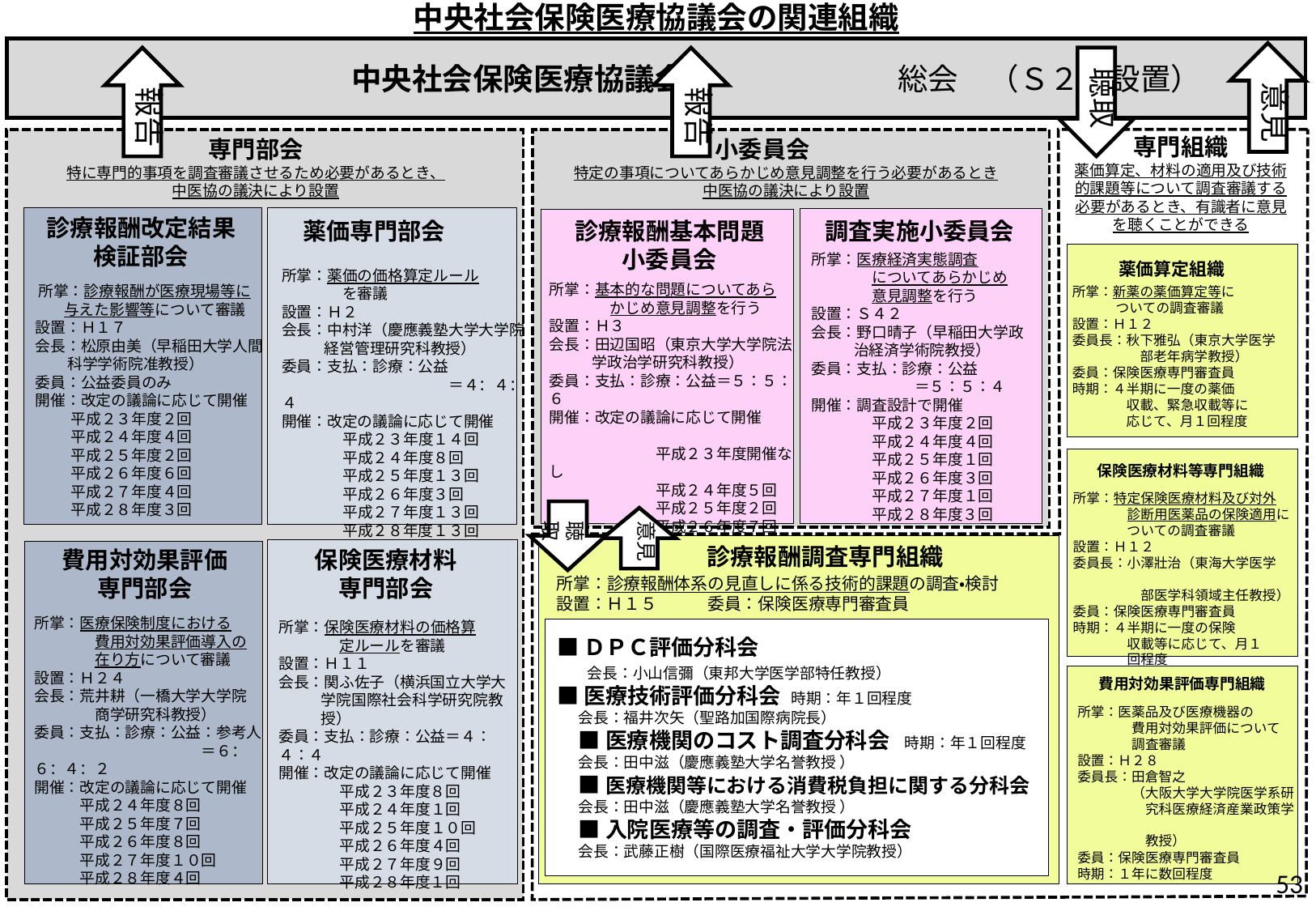

中央社会保険医療協議会の関連組織
　　　　　　　　　　　中央社会保険医療協議会　　　　　　　総会　（Ｓ２５設置）

意見

報告

報告

聴取
専門組織
薬価算定、材料の適用及び技術的課題等について調査審議する必要があるとき、有識者に意見を聴くことができる

専門部会
特に専門的事項を調査審議させるため必要があるとき、
中医協の議決により設置
小委員会
特定の事項についてあらかじめ意見調整を行う必要があるとき
中医協の議決により設置

診療報酬改定結果
検証部会

薬価専門部会
調査実施小委員会
診療報酬基本問題
小委員会

所掌：医療経済実態調査
　　　　についてあらかじめ
　　　　意見調整を行う
設置：Ｓ４２
会長：野口晴子（早稲田大学政治経済学術院教授）
委員：支払：診療：公益　　　　　　　＝５：５：４
開催：調査設計で開催
　　　　平成２３年度２回
　　　　平成２４年度４回
　　　　平成２５年度１回
　　　　平成２６年度３回
　　　　平成２７年度１回
　　　　平成２８年度３回
薬価算定組織
所掌：薬価の価格算定ルール
　　　　を審議
設置：Ｈ２
会長：中村洋（慶應義塾大学大学院経営管理研究科教授）
委員：支払：診療：公益
　　　　　　　　　　　＝４：４：４
開催：改定の議論に応じて開催
　　　　平成２３年度１４回
　　　　平成２４年度８回
　　　　平成２５年度１３回
　　　　平成２６年度３回
　　　　平成２７年度１３回
　　　　平成２８年度１３回
  　所掌：診療報酬が医療現場等に与えた影響等について審議
 　 設置：Ｈ１７
 　 会長：松原由美（早稲田大学人間  科学学術院准教授）
 　 委員：公益委員のみ
 　 開催：改定の議論に応じて開催
　　　　平成２３年度２回
　　　　平成２４年度４回
　　　　平成２５年度２回
　　　　平成２６年度６回
　　　　平成２７年度４回
　　　　平成２８年度３回

所掌：基本的な問題についてあら
　　　　かじめ意見調整を行う
設置：Ｈ３
会長：田辺国昭（東京大学大学院法学政治学研究科教授）
委員：支払：診療：公益＝５：５：６
開催：改定の議論に応じて開催
　　　　　　　平成２３年度開催なし
　　　　　　　平成２４年度５回
　　　　　　　平成２５年度２回
　　　　　　　平成２６年度７回
　　　　　　　平成２７年度９回
　　　　　　　平成２８年度３回
所掌：新薬の薬価算定等に
　　　 ついての調査審議
設置：Ｈ１２
委員長：秋下雅弘（東京大学医学
　　　　　部老年病学教授）
委員：保険医療専門審査員
時期：４半期に一度の薬価
　　　　収載、緊急収載等に
　　　　応じて、月１回程度

保険医療材料等専門組織
所掌：特定保険医療材料及び対外
　　　　診断用医薬品の保険適用に
　　　　ついての調査審議
設置：Ｈ１２
委員長：小澤壯治（東海大学医学
　　　　　部医学科領域主任教授）
委員：保険医療専門審査員
時期：４半期に一度の保険
　　　　収載等に応じて、月１
　　　　回程度

聴取
意見

診療報酬調査専門組織
所掌：診療報酬体系の見直しに係る技術的課題の調査・検討
設置：Ｈ１５　　　委員：保険医療専門審査員
■ＤＰＣ評価分科会
　　会長：小山信彌（東邦大学医学部特任教授）
■医療技術評価分科会  時期：年１回程度
会長：福井次矢（聖路加国際病院長）
■医療機関のコスト調査分科会   時期：年１回程度
会長：田中滋（慶應義塾大学名誉教授 ）
■医療機関等における消費税負担に関する分科会
会長：田中滋（慶應義塾大学名誉教授 ）
■入院医療等の調査・評価分科会
会長：武藤正樹（国際医療福祉大学大学院教授）
保険医療材料
専門部会

費用対効果評価
専門部会

所掌：医療保険制度における
　　　　費用対効果評価導入の
　　　　在り方について審議
設置：Ｈ２４
会長：荒井耕（一橋大学大学院
　　　　商学研究科教授）
委員：支払：診療：公益：参考人
　　　　　　　　　　　＝６：６：４：２
開催：改定の議論に応じて開催
　　　平成２４年度８回
　　　平成２５年度７回
　　　平成２６年度８回
　　　平成２７年度１０回
　　　平成２８年度４回

所掌：保険医療材料の価格算
　　　　定ルールを審議
設置：Ｈ１１
会長：関ふ佐子（横浜国立大学大学院国際社会科学研究院教授）
委員：支払：診療：公益＝４：４：４
開催：改定の議論に応じて開催
　　　　平成２３年度８回
　　　　平成２４年度１回
　　　　平成２５年度１０回
　　　　平成２６年度４回
　　　　平成２７年度９回
　　　　平成２８年度１回

費用対効果評価専門組織
所掌：医薬品及び医療機器の
　　　　費用対効果評価について
　　　　調査審議
設置：Ｈ２８
委員長：田倉智之
　　　　（大阪大学大学院医学系研
　　　　　究科医療経済産業政策学
　　　　　教授）
委員：保険医療専門審査員
時期：１年に数回程度
53